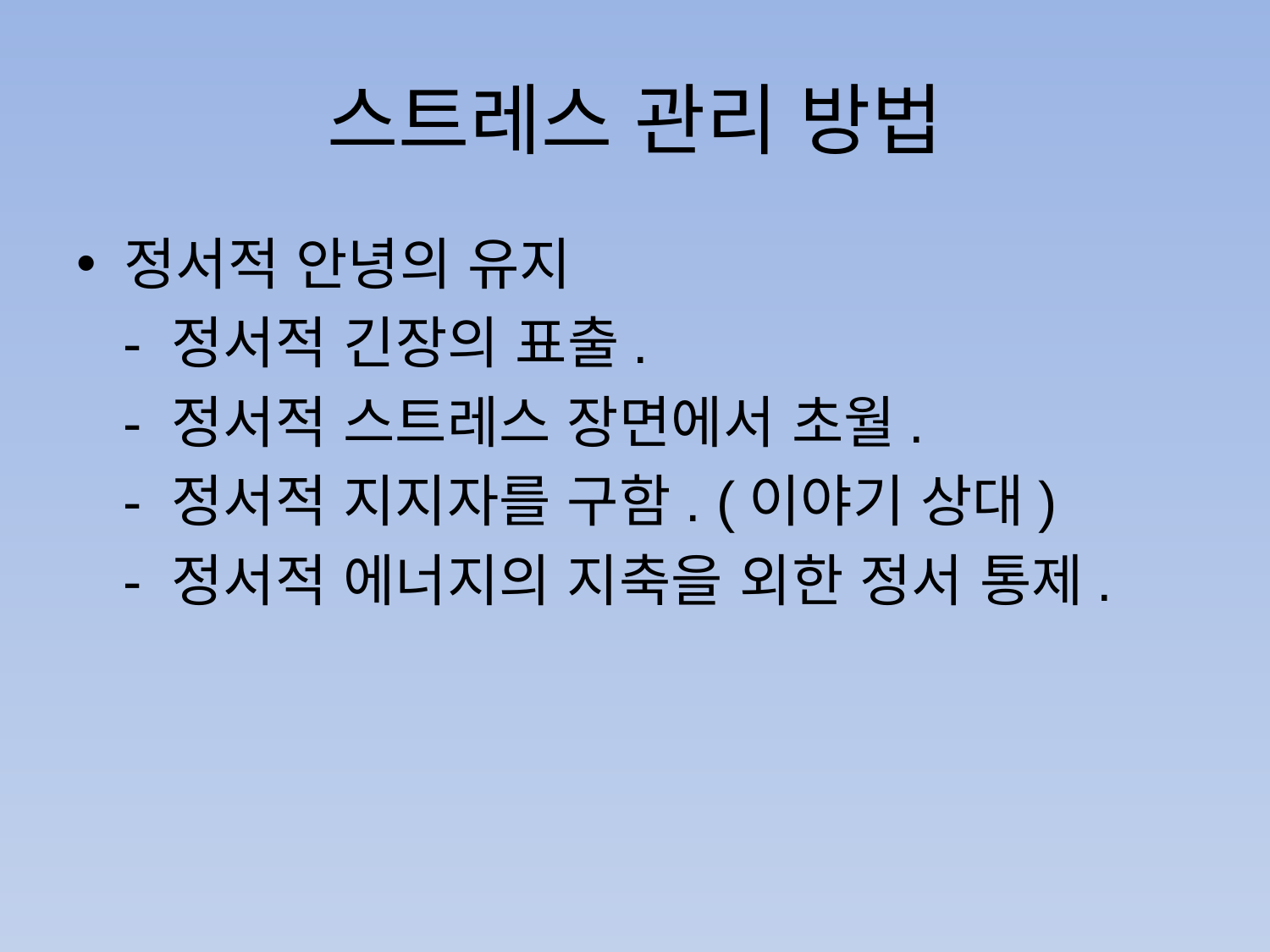

# 스트레스 관리 방법
정서적 안녕의 유지
   - 정서적 긴장의 표출.
   - 정서적 스트레스 장면에서 초월.
   - 정서적 지지자를 구함. (이야기 상대)
   - 정서적 에너지의 지축을 외한 정서 통제.